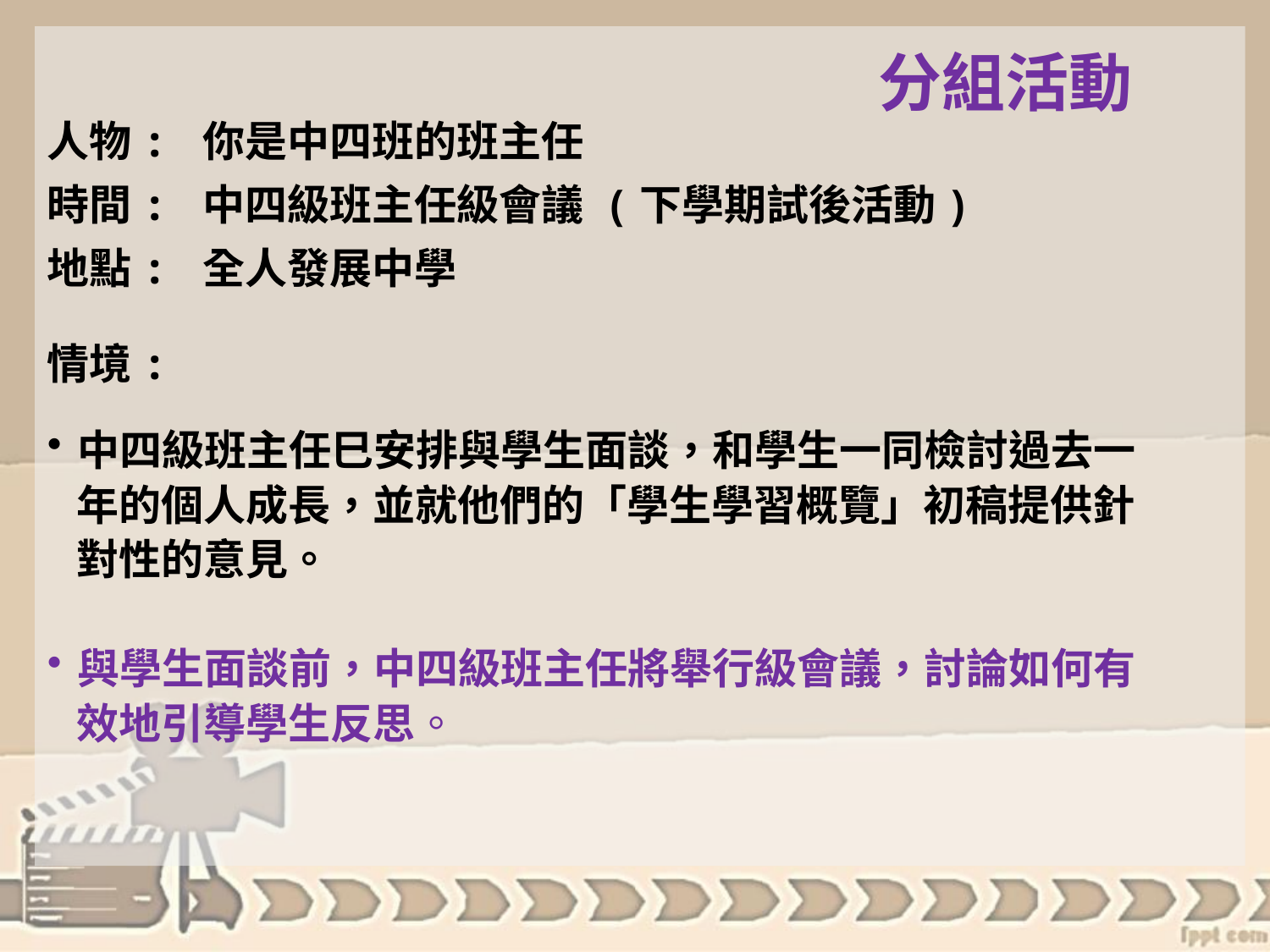

人物: 你是中四班的班主任

時間: 中四級班主任級會議 (下學期試後活動)

地點: 全人發展中學

情境:

中四級班主任巳安排與學生面談，和學生一同檢討過去一
  年的個人成長，並就他們的「學生學習概覽」初稿提供針
  對性的意見。

與學生面談前，中四級班主任將舉行級會議，討論如何有
  效地引導學生反思。

# 分組活動